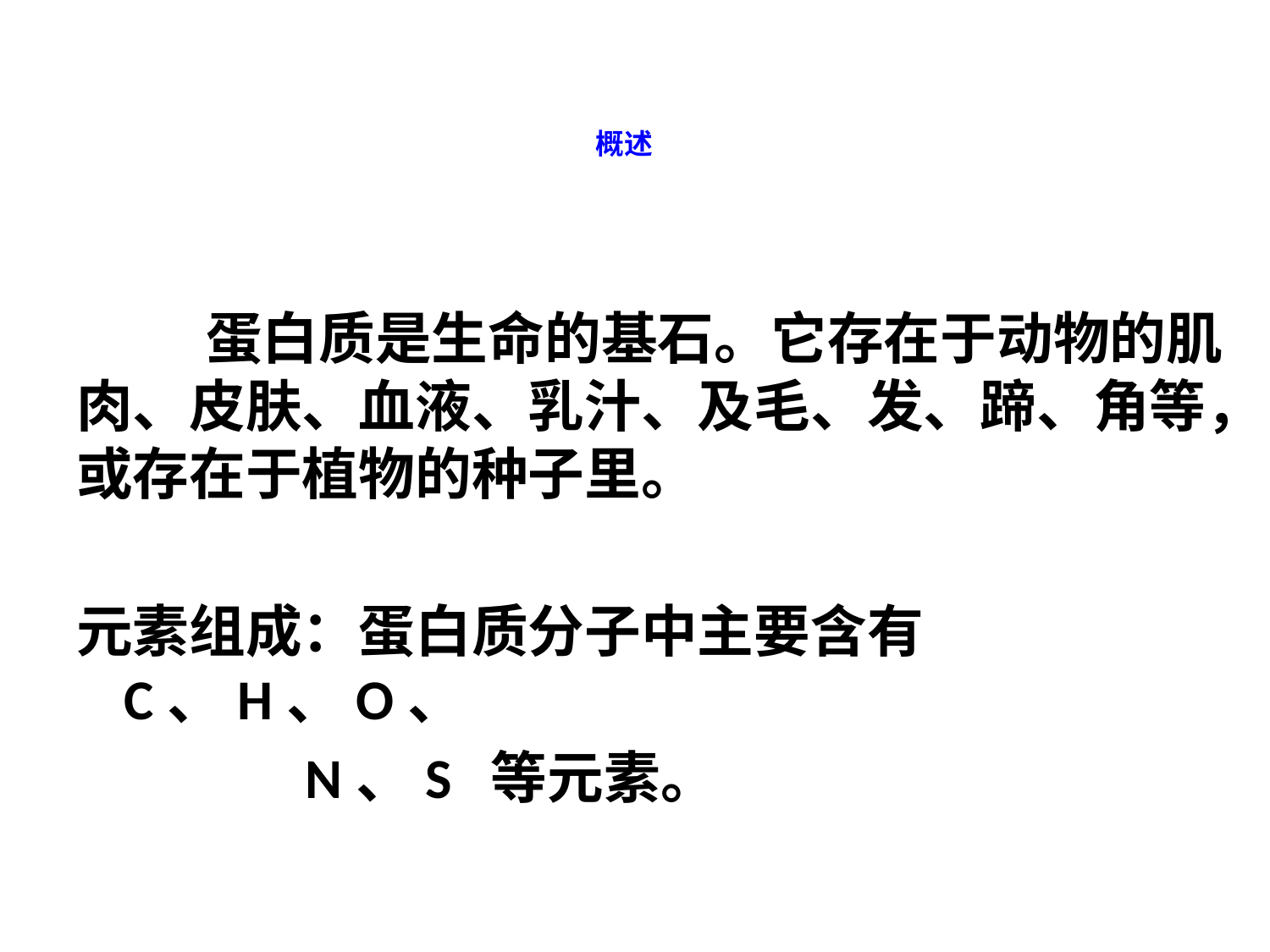

# 概述
         蛋白质是生命的基石。它存在于动物的肌肉、皮肤、血液、乳汁、及毛、发、蹄、角等，或存在于植物的种子里。

元素组成：蛋白质分子中主要含有C、H、O、
                  N、S  等元素。